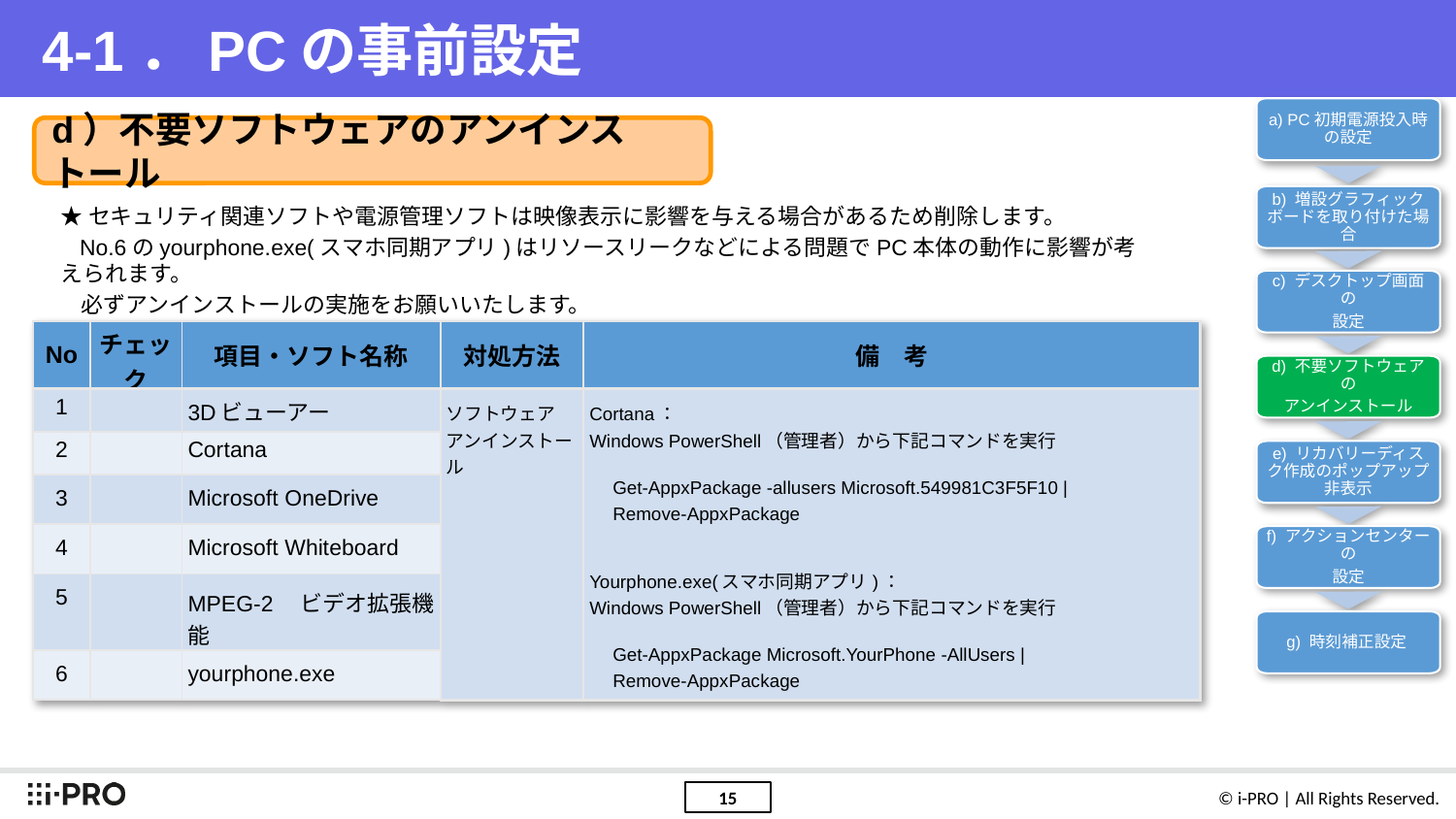

# 4-1．PCの事前設定
a) PC初期電源投入時の設定

b) 増設グラフィックボードを取り付けた場合

c) デスクトップ画面の
設定

d) 不要ソフトウェアの
アンインストール

e) リカバリーディスク作成のポップアップ非表示

f) アクションセンターの
設定

g) 時刻補正設定
d）不要ソフトウェアのアンインストール
★セキュリティ関連ソフトや電源管理ソフトは映像表⽰に影響を与える場合があるため削除します。
   No.6のyourphone.exe(スマホ同期アプリ)はリソースリークなどによる問題でPC本体の動作に影響が考えられます。
   必ずアンインストールの実施をお願いいたします。
| No | チェック | 項目・ソフト名称 | 対処方法 | 備　考 |
| --- | --- | --- | --- | --- |
| 1 |  | 3Dビューアー | ソフトウェア アンインストール | Cortana： Windows PowerShell（管理者）から下記コマンドを実行 　Get-AppxPackage -allusers Microsoft.549981C3F5F10 | 　Remove-AppxPackage Yourphone.exe(スマホ同期アプリ)： Windows PowerShell（管理者）から下記コマンドを実行 　Get-AppxPackage Microsoft.YourPhone -AllUsers | 　Remove-AppxPackage |
| 2 |  | Cortana |  |  |
| 3 |  | Microsoft OneDrive |  |  |
| 4 |  | Microsoft Whiteboard |  |  |
| 5 |  | MPEG-2　ビデオ拡張機能 |  |  |
| 6 |  | yourphone.exe |  |  |